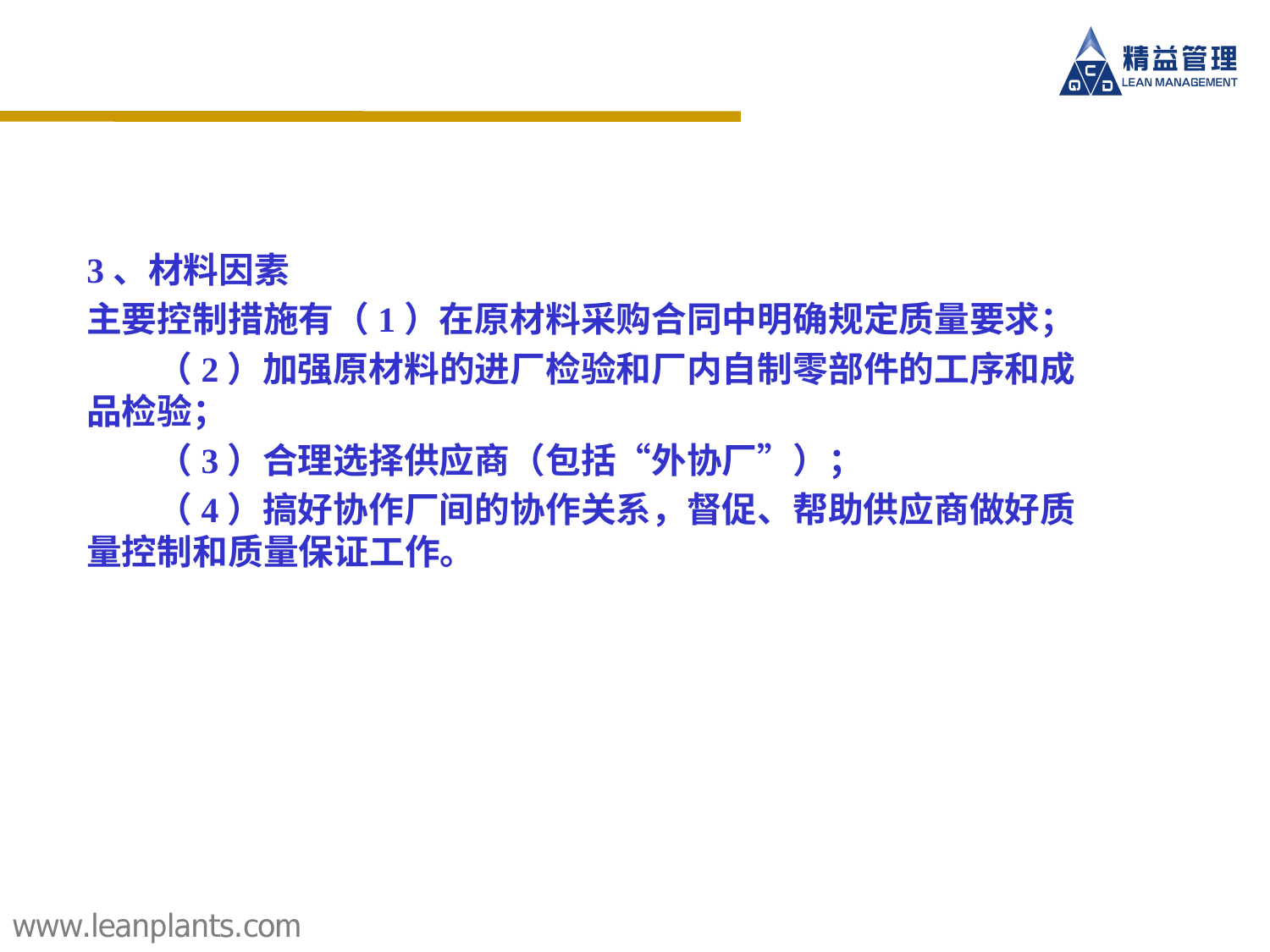

3、材料因素
主要控制措施有（1）在原材料采购合同中明确规定质量要求；
　　（2）加强原材料的进厂检验和厂内自制零部件的工序和成品检验；
　　（3）合理选择供应商（包括“外协厂”）；
　　（4）搞好协作厂间的协作关系，督促、帮助供应商做好质量控制和质量保证工作。